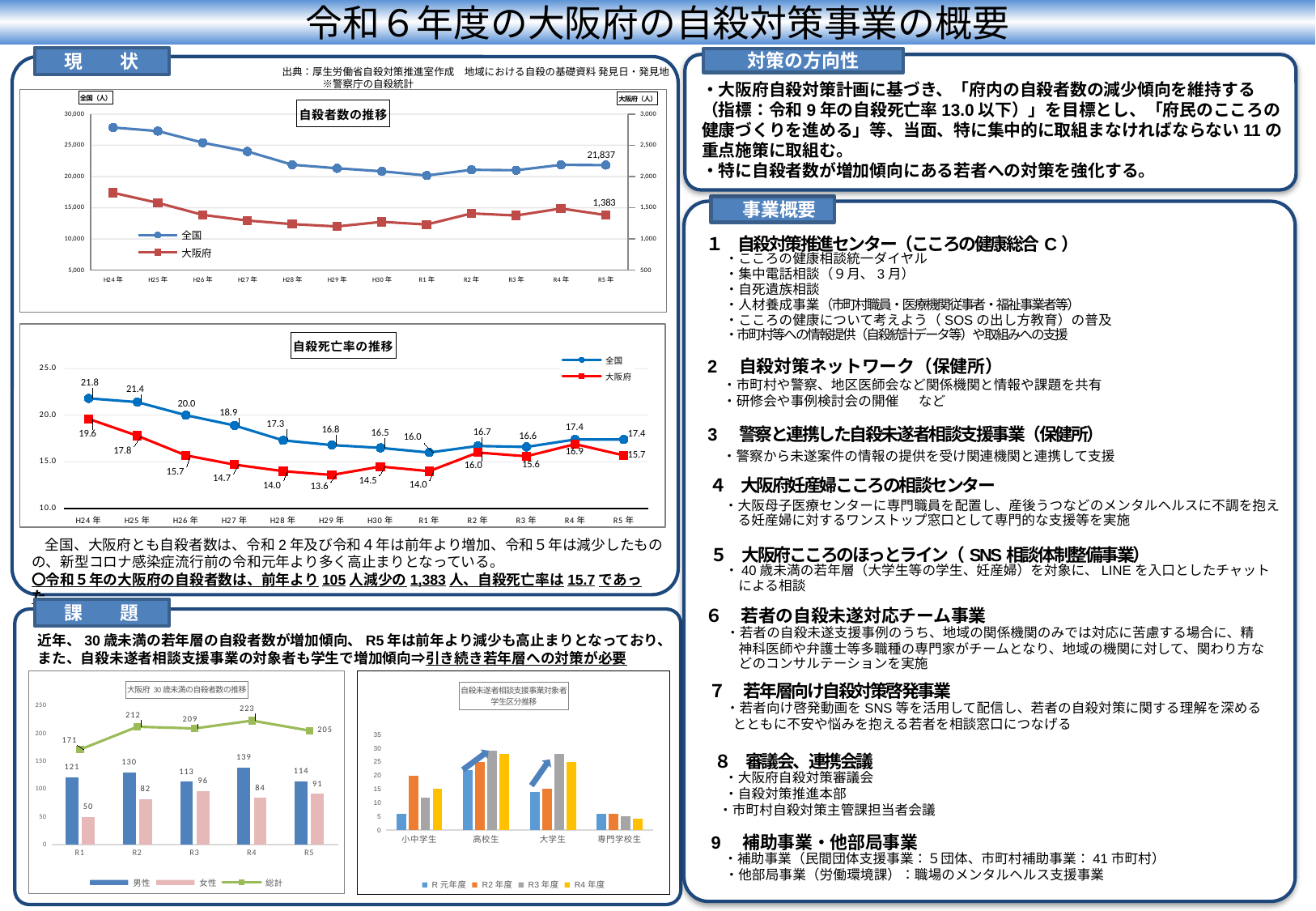

# 令和６年度の大阪府の自殺対策事業の概要
現　　状
対策の方向性

・大阪府自殺対策計画に基づき、「府内の自殺者数の減少傾向を維持する（指標：令和9年の自殺死亡率13.0以下）」を目標とし、「府民のこころの健康づくりを進める」等、当面、特に集中的に取組まなければならない11の重点施策に取組む。
・特に自殺者数が増加傾向にある若者への対策を強化する。

出典：厚生労働省自殺対策推進室作成　地域における自殺の基礎資料 発見日・発見地
　　　　※警察庁の自殺統計

### Chart: 自殺者数の推移

| Category | 全国 | 大阪府 |
|---|---|---|
| H24年 | 27858.0 | 1740.0 |
| H25年 | 27283.0 | 1578.0 |
| H26年 | 25427.0 | 1386.0 |
| H27年 | 24025.0 | 1295.0 |
| H28年 | 21897.0 | 1238.0 |
| H29年 | 21321.0 | 1201.0 |
| H30年 | 20840.0 | 1275.0 |
| R1年 | 20169.0 | 1231.0 |
| R2年 | 21081.0 | 1409.0 |
| R3年 | 21007.0 | 1376.0 |
| R4年 | 21881.0 | 1488.0 |
| R5年 | 21837.0 | 1383.0 |
　事業概要

　  １　自殺対策推進センター（こころの健康総合C）

・こころの健康相談統一ダイヤル
・集中電話相談（９月、3月）
・自死遺族相談
・人材養成事業（市町村職員・医療機関従事者・福祉事業者等）
・こころの健康について考えよう（SOSの出し方教育）の普及
・市町村等への情報提供（自殺統計データ等）や取組みへの支援

### Chart: 自殺死亡率の推移

| Category | 全国 | 大阪府 |
|---|---|---|
| H24年 | 21.8 | 19.6 |
| H25年 | 21.4 | 17.8 |
| H26年 | 20.0 | 15.7 |
| H27年 | 18.9 | 14.7 |
| H28年 | 17.3 | 14.0 |
| H29年 | 16.8 | 13.6 |
| H30年 | 16.5 | 14.5 |
| R1年 | 16.0 | 14.0 |
| R2年 | 16.7 | 16.0 |
| R3年 | 16.6 | 15.6 |
| R4年 | 17.4 | 16.9 |
| R5年 | 17.4 | 15.7 |
2　自殺対策ネットワーク（保健所）
    ・市町村や警察、地区医師会など関係機関と情報や課題を共有
    ・研修会や事例検討会の開催 　 など
3　警察と連携した自殺未遂者相談支援事業（保健所）
    ・警察から未遂案件の情報の提供を受け関連機関と連携して支援
 ４　大阪府妊産婦こころの相談センター

　・大阪母子医療センターに専門職員を配置し、産後うつなどのメンタルヘルスに不調を抱え
　　る妊産婦に対するワンストップ窓口として専門的な支援等を実施
　全国、大阪府とも自殺者数は、令和2年及び令和４年は前年より増加、令和５年は減少したものの、新型コロナ感染症流行前の令和元年より多く高止まりとなっている。
〇令和５年の大阪府の自殺者数は、前年より105人減少の1,383人、自殺死亡率は15.7であった。
 ５　大阪府こころのほっとライン（SNS相談体制整備事業）
・40歳未満の若年層（大学生等の学生、妊産婦）を対象に、LINEを入口としたチャット
　による相談
課　　題
６　若者の自殺未遂対応チーム事業
    ・若者の自殺未遂支援事例のうち、地域の関係機関のみでは対応に苦慮する場合に、精
　　  神科医師や弁護士等多職種の専門家がチームとなり、地域の機関に対して、関わり方な
　　  どのコンサルテーションを実施

　近年、30歳未満の若年層の自殺者数が増加傾向、R5年は前年より減少も高止まりとなっており、
　また、自殺未遂者相談支援事業の対象者も学生で増加傾向⇒引き続き若年層への対策が必要

### Chart: 大阪府 30歳未満の自殺者数の推移

| Category | 男性 | 女性 | 総計 |
|---|---|---|---|
| R1 | 121.0 | 50.0 | 171.0 |
| R2 | 130.0 | 82.0 | 212.0 |
| R3 | 113.0 | 96.0 | 209.0 |
| R4 | 139.0 | 84.0 | 223.0 |
| R5 | 114.0 | 91.0 | 205.0 |

### Chart: 自殺未遂者相談支援事業対象者
学生区分推移

| Category | R元年度 | R2年度 | R3年度 | R4年度 |
|---|---|---|---|---|
| 小中学生 | 6.0 | 20.0 | 12.0 | 15.0 |
| 高校生 | 22.0 | 25.0 | 29.0 | 28.0 |
| 大学生 | 14.0 | 15.0 | 28.0 | 25.0 |
| 専門学校生 | 6.0 | 6.0 | 5.0 | 4.0 |
７　若年層向け自殺対策啓発事業
     ・若者向け啓発動画をSNS等を活用して配信し、若者の自殺対策に関する理解を深める
       とともに不安や悩みを抱える若者を相談窓口につなげる

 ８　審議会、連携会議

　　・大阪府自殺対策審議会
　　・自殺対策推進本部
      ・市町村自殺対策主管課担当者会議
9　補助事業・他部局事業
   ・補助事業（民間団体支援事業：５団体、市町村補助事業：41市町村）
   ・他部局事業（労働環境課）：職場のメンタルヘルス支援事業